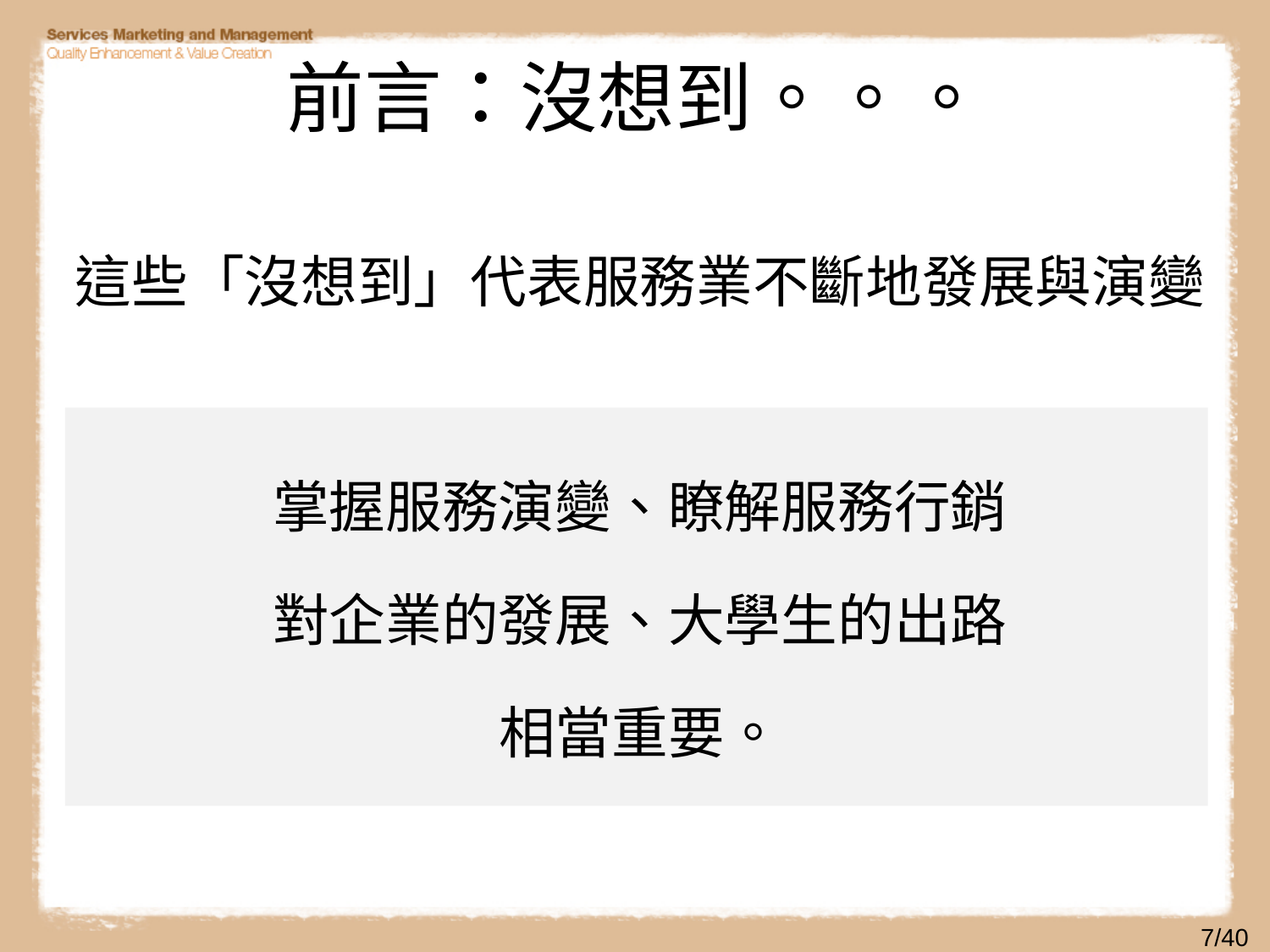

# 前言：沒想到。。。
這些「沒想到」代表服務業不斷地發展與演變

掌握服務演變、瞭解服務行銷
對企業的發展、大學生的出路
相當重要。